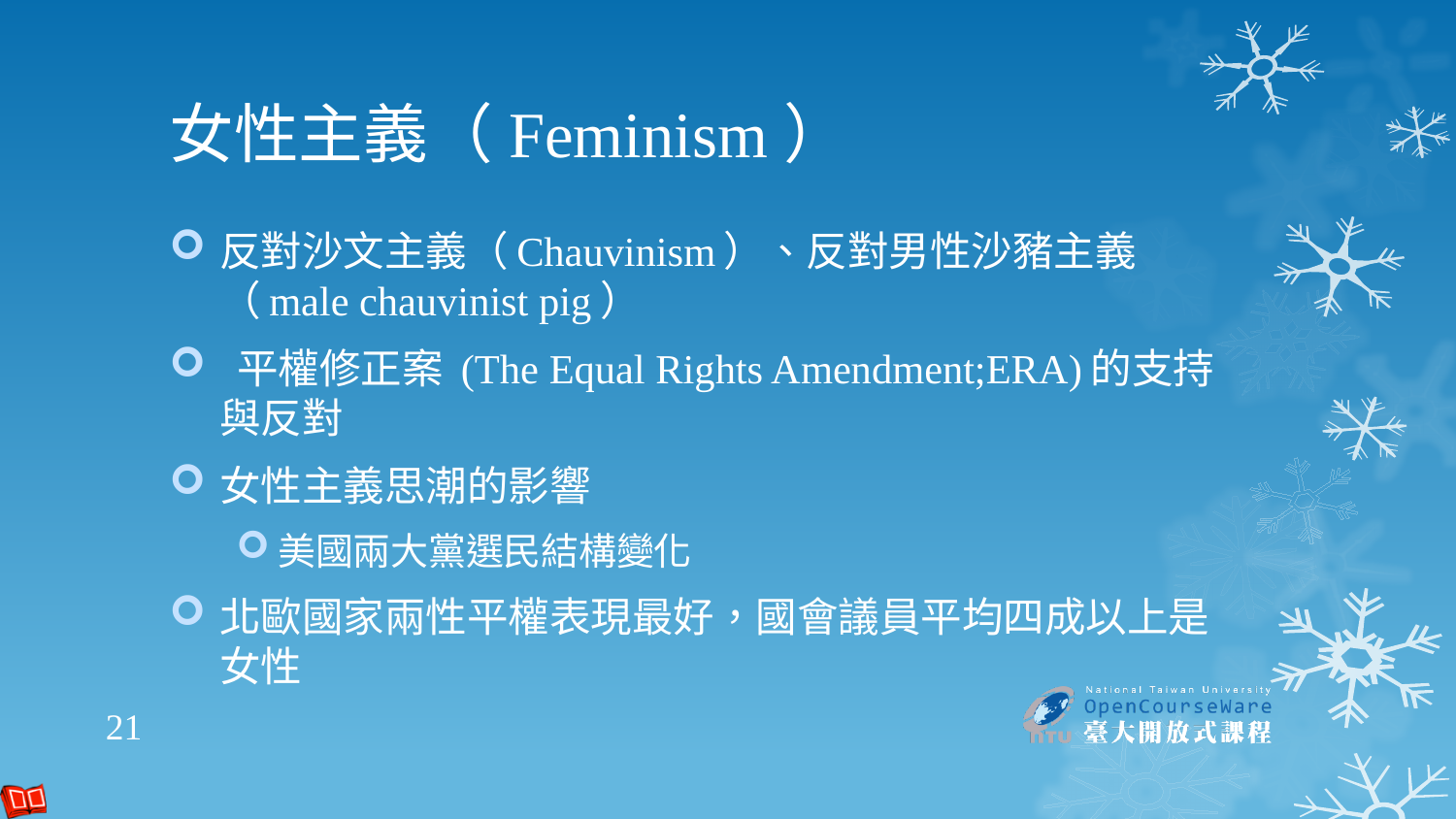

# 女性主義（Feminism）
反對沙文主義（Chauvinism）、反對男性沙豬主義（male chauvinist pig）
 平權修正案 (The Equal Rights Amendment;ERA)的支持與反對
女性主義思潮的影響
美國兩大黨選民結構變化
北歐國家兩性平權表現最好，國會議員平均四成以上是女性
21